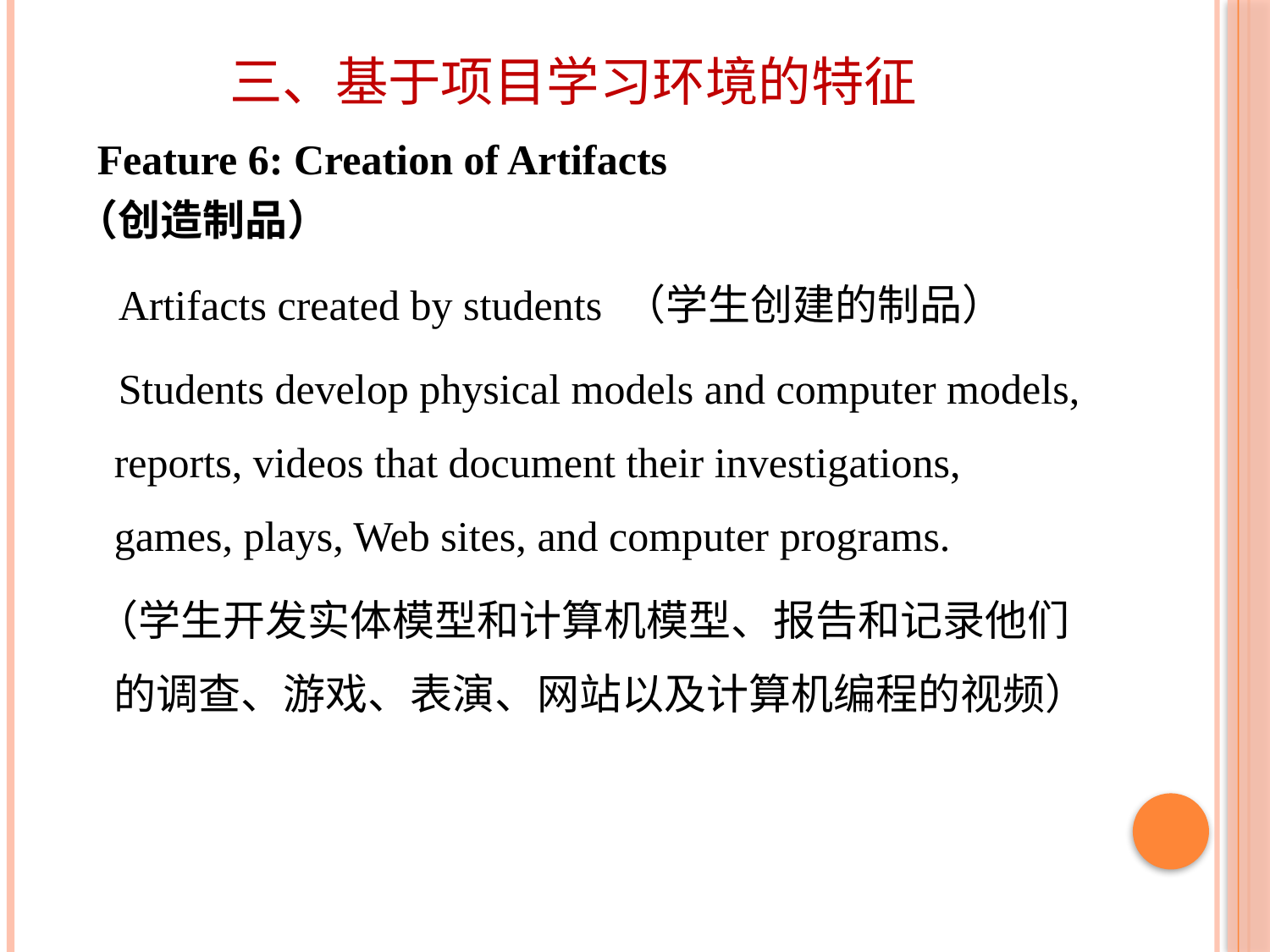

# 三、基于项目学习环境的特征
  Feature 6: Creation of Artifacts
（创造制品）
    Artifacts created by students （学生创建的制品）
    Students develop physical models and computer models, reports, videos that document their investigations, games, plays, Web sites, and computer programs.
 （学生开发实体模型和计算机模型、报告和记录他们的调查、游戏、表演、网站以及计算机编程的视频）